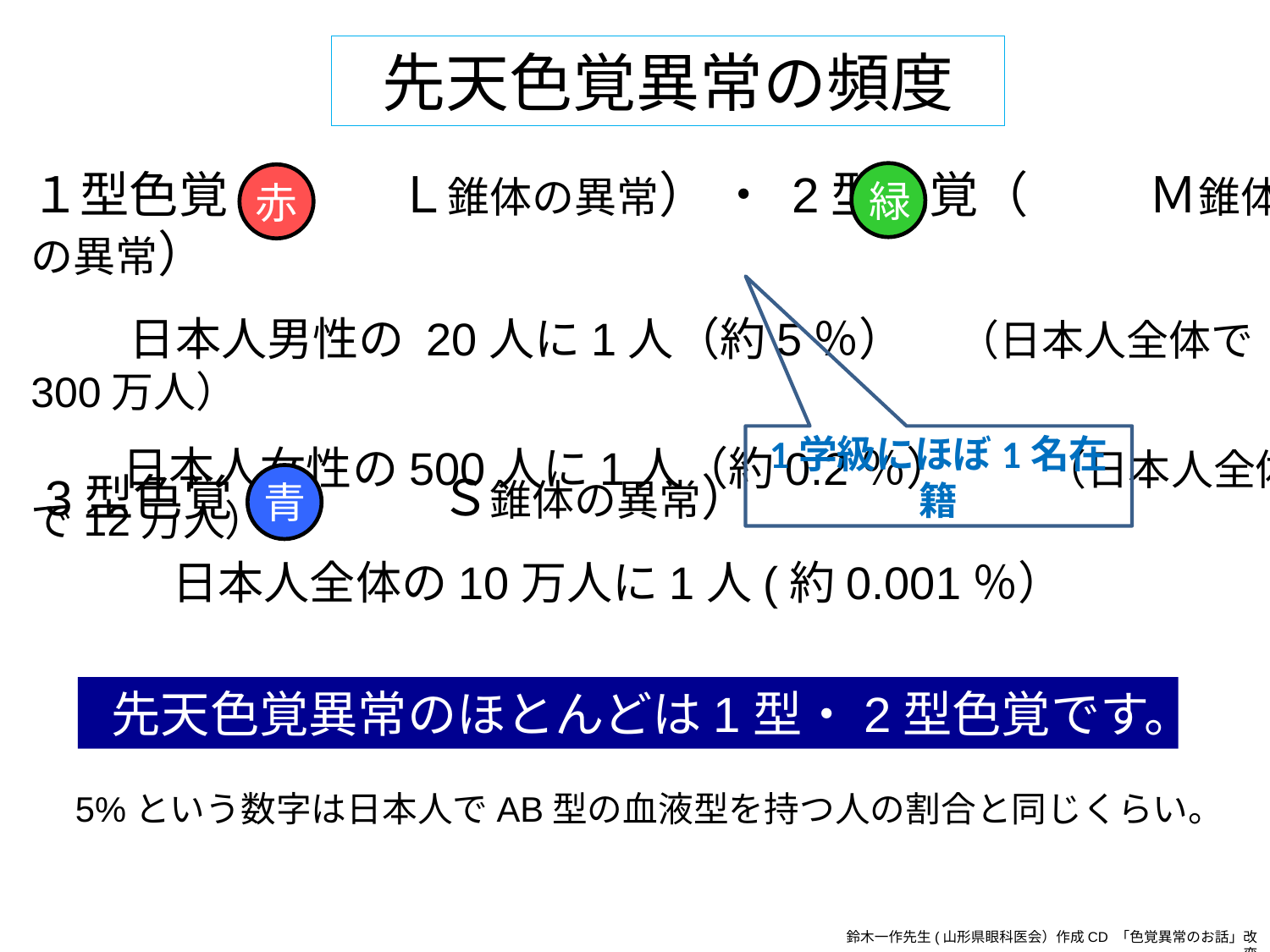

先天色覚異常の頻度
１型色覚（　　  Ｌ錐体の異常） ・ 2型色覚（ 　　 Ｍ錐体の異常）
　　日本人男性の 20人に1人（約5％）　 （日本人全体で300万人）
　　日本人女性の500人に1人（約0.2％）　　（日本人全体で12万人）

緑

赤
3型色覚（　　 　Ｓ錐体の異常）
	日本人全体の10万人に1人(約0.001％）

青
1学級にほぼ1名在籍
先天色覚異常のほとんどは1型・2型色覚です。
5%という数字は日本人でAB型の血液型を持つ人の割合と同じくらい。
鈴木一作先生(山形県眼科医会）作成CD 「色覚異常のお話」改変